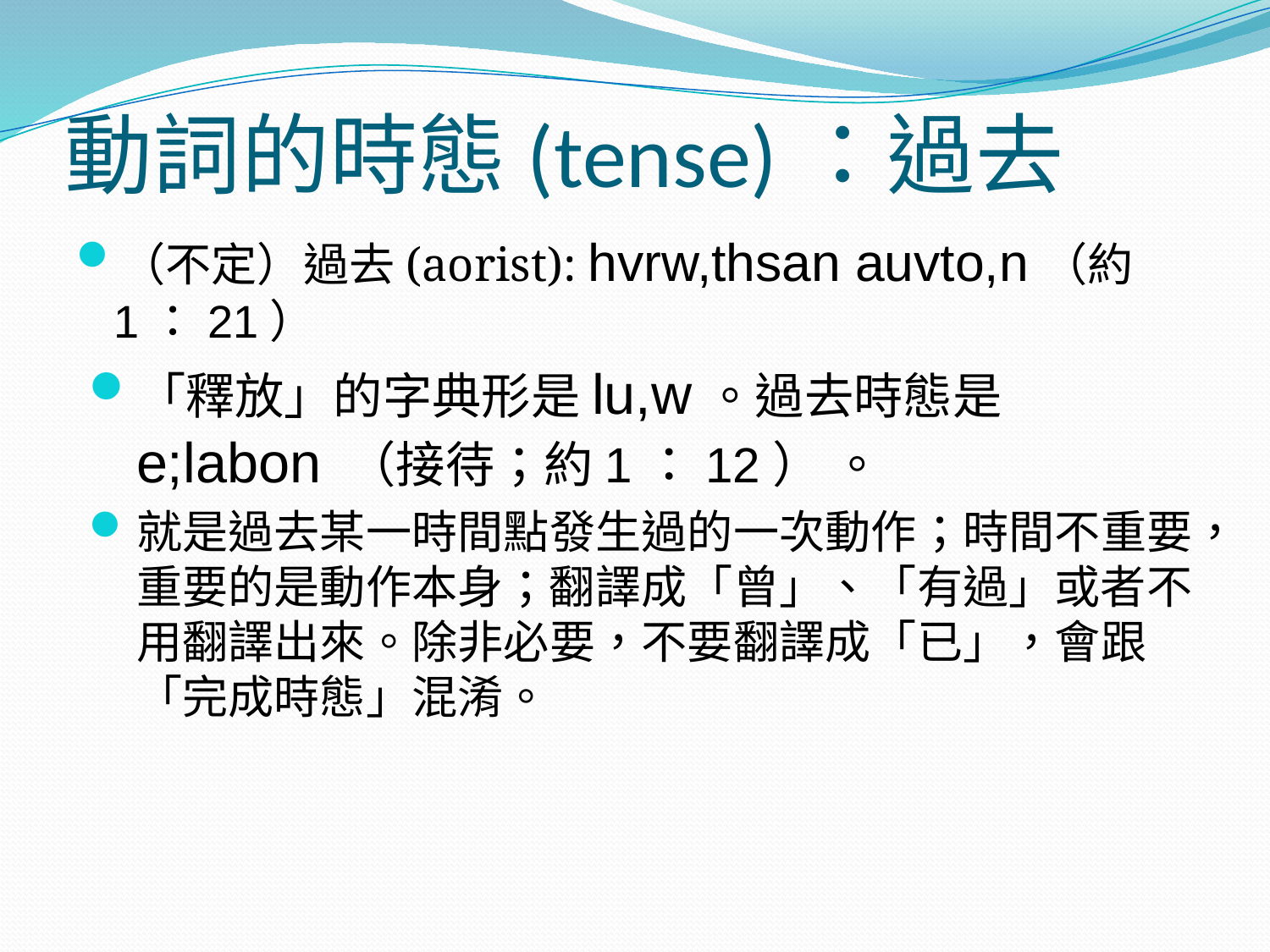

# 動詞的時態(tense)：過去
（不定）過去(aorist): hvrw,thsan auvto,n（約1：21）
「釋放」的字典形是lu,w。過去時態是e;labon （接待；約1：12） 。
就是過去某一時間點發生過的一次動作；時間不重要，重要的是動作本身；翻譯成「曾」、「有過」或者不用翻譯出來。除非必要，不要翻譯成「已」，會跟「完成時態」混淆。